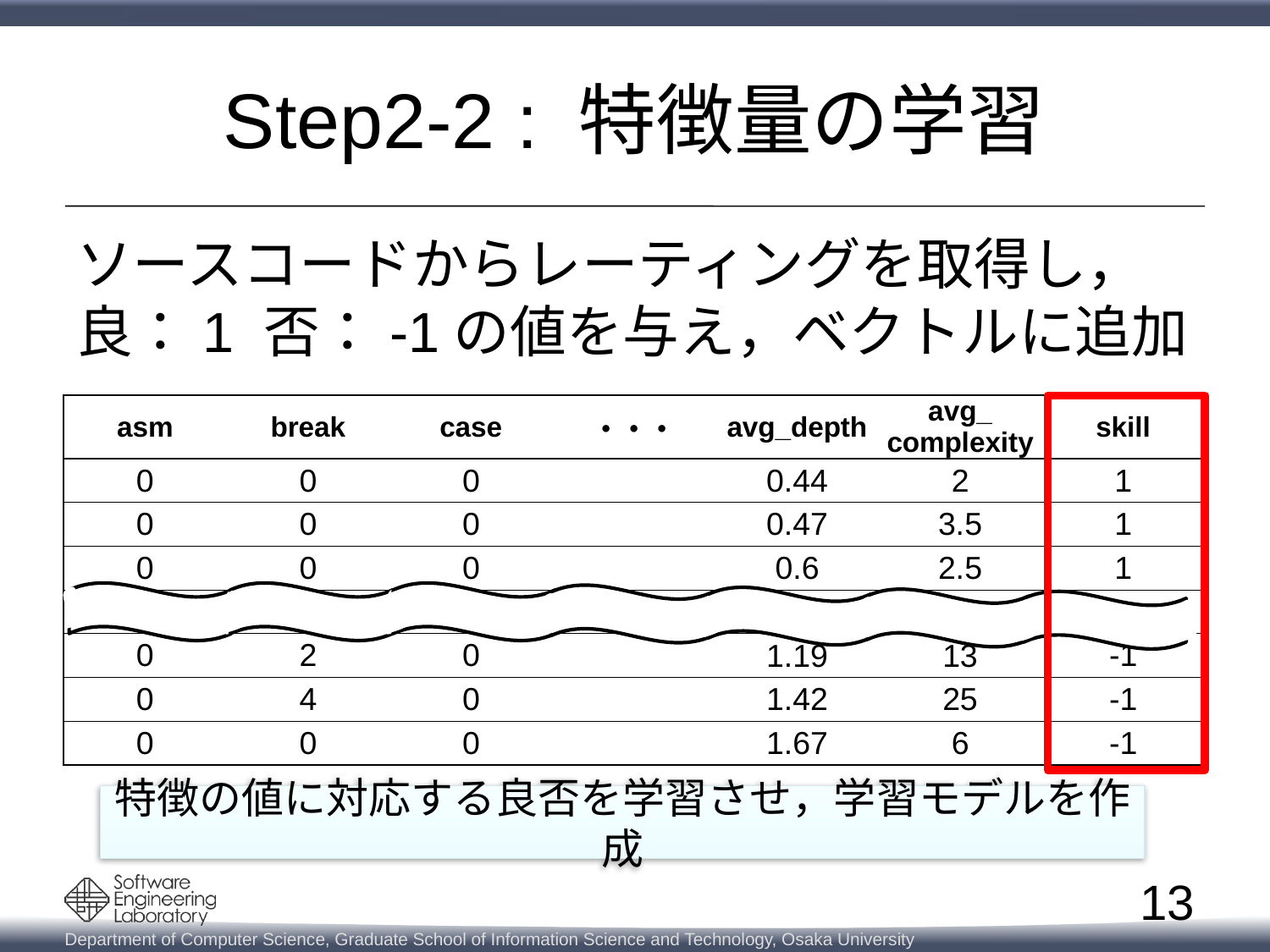

# Step2-2 : 特徴量の学習
ソースコードからレーティングを取得し，
良：1 否：-1の値を与え，ベクトルに追加

| asm | break | case | ・・・ | avg\_depth | avg\_ complexity | skill |
| --- | --- | --- | --- | --- | --- | --- |
| 0 | 0 | 0 |  | 0.44 | 2 | 1 |
| 0 | 0 | 0 |  | 0.47 | 3.5 | 1 |
| 0 | 0 | 0 |  | 0.6 | 2.5 | 1 |
| 0 | 0 | 0 |  | 0.61 | 3 | 1 |
| 0 | 2 | 0 |  | 1.19 | 13 | -1 |
| 0 | 4 | 0 |  | 1.42 | 25 | -1 |
| 0 | 0 | 0 |  | 1.67 | 6 | -1 |

特徴の値に対応する良否を学習させ，学習モデルを作成
13